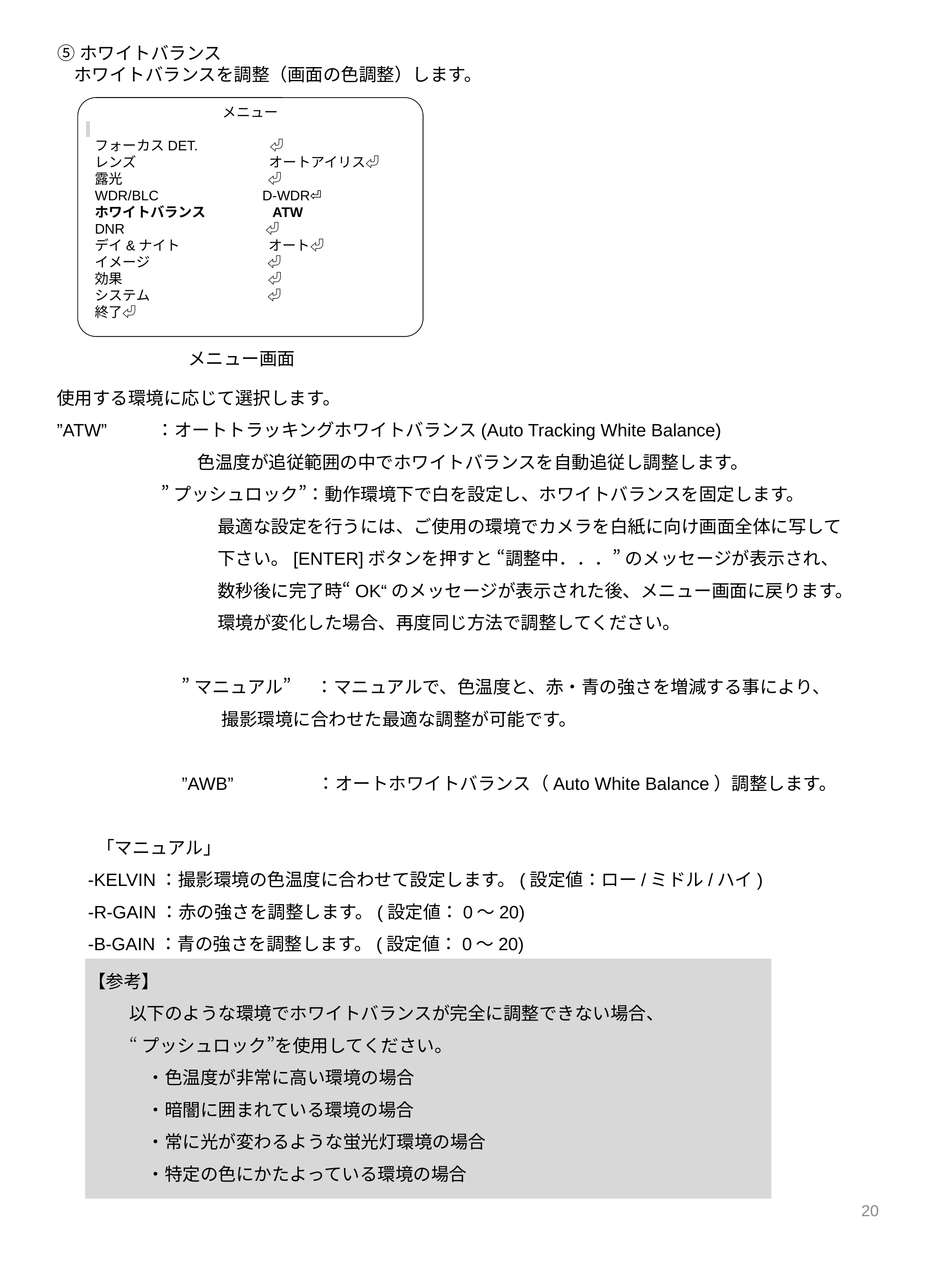

⑤ホワイトバランス
   ホワイトバランスを調整（画面の色調整）します。
メニュー

フォーカスDET. 　            　⏎
レンズ　　　　　　           　オートアイリス⏎
露光　　　　　　　　           ⏎
WDR/BLC   　 　　             D-WDR⏎
ホワイトバランス　　           ATW
DNR　　　　　　　             ⏎
デイ&ナイト　　 　              オート⏎
イメージ　　　　　　           ⏎
効果　　　　　　　　           ⏎
システム　　　　　　           ⏎
終了⏎
メニュー画面
使用する環境に応じて選択します。
”ATW”         ：オートトラッキングホワイトバランス(Auto Tracking White Balance)
        色温度が追従範囲の中でホワイトバランスを自動追従し調整します。
”プッシュロック”：動作環境下で白を設定し、ホワイトバランスを固定します。
             最適な設定を行うには、ご使用の環境でカメラを白紙に向け画面全体に写して
             下さい。[ENTER]ボタンを押すと “調整中．．．” のメッセージが表示され、
             数秒後に完了時“OK“のメッセージが表示された後、メニュー画面に戻ります。
             環境が変化した場合、再度同じ方法で調整してください。

”マニュアル”      ：マニュアルで、色温度と、赤・青の強さを増減する事により、
              撮影環境に合わせた最適な調整が可能です。

”AWB”　　　　  ：オートホワイトバランス（Auto White Balance）調整します。

 「マニュアル」
-KELVIN：撮影環境の色温度に合わせて設定します。(設定値：ロー/ミドル/ハイ)
-R-GAIN：赤の強さを調整します。(設定値：0～20)
-B-GAIN：青の強さを調整します。(設定値：0～20)
【参考】
以下のような環境でホワイトバランスが完全に調整できない場合、
“プッシュロック”を使用してください。
　・色温度が非常に高い環境の場合
　・暗闇に囲まれている環境の場合
　・常に光が変わるような蛍光灯環境の場合
　・特定の色にかたよっている環境の場合
20